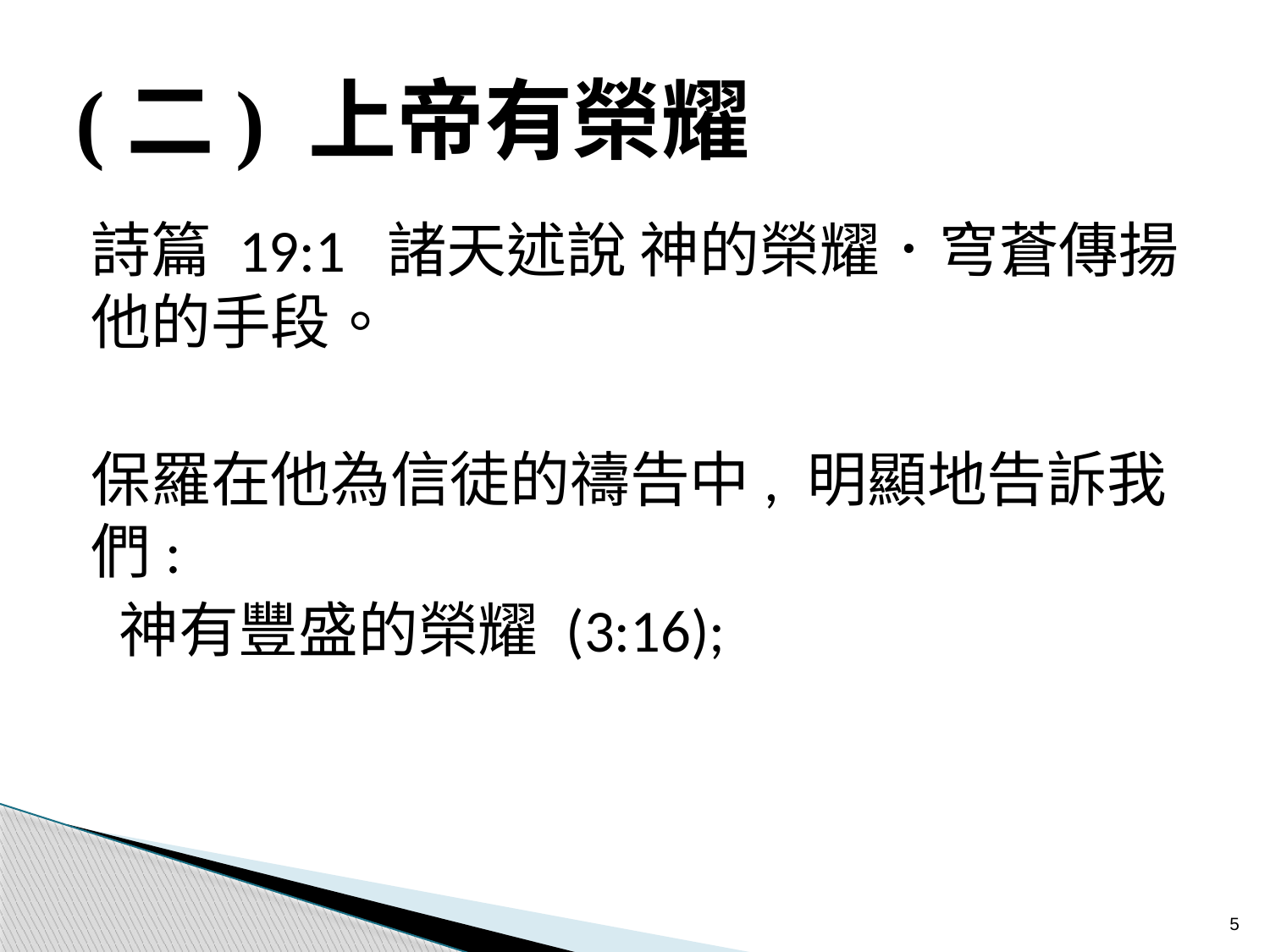

# (二) 上帝有榮耀
詩篇 19:1  諸天述說 神的榮耀．穹蒼傳揚他的手段。

保羅在他為信徒的禱告中, 明顯地告訴我們:
 神有豐盛的榮耀 (3:16);

5